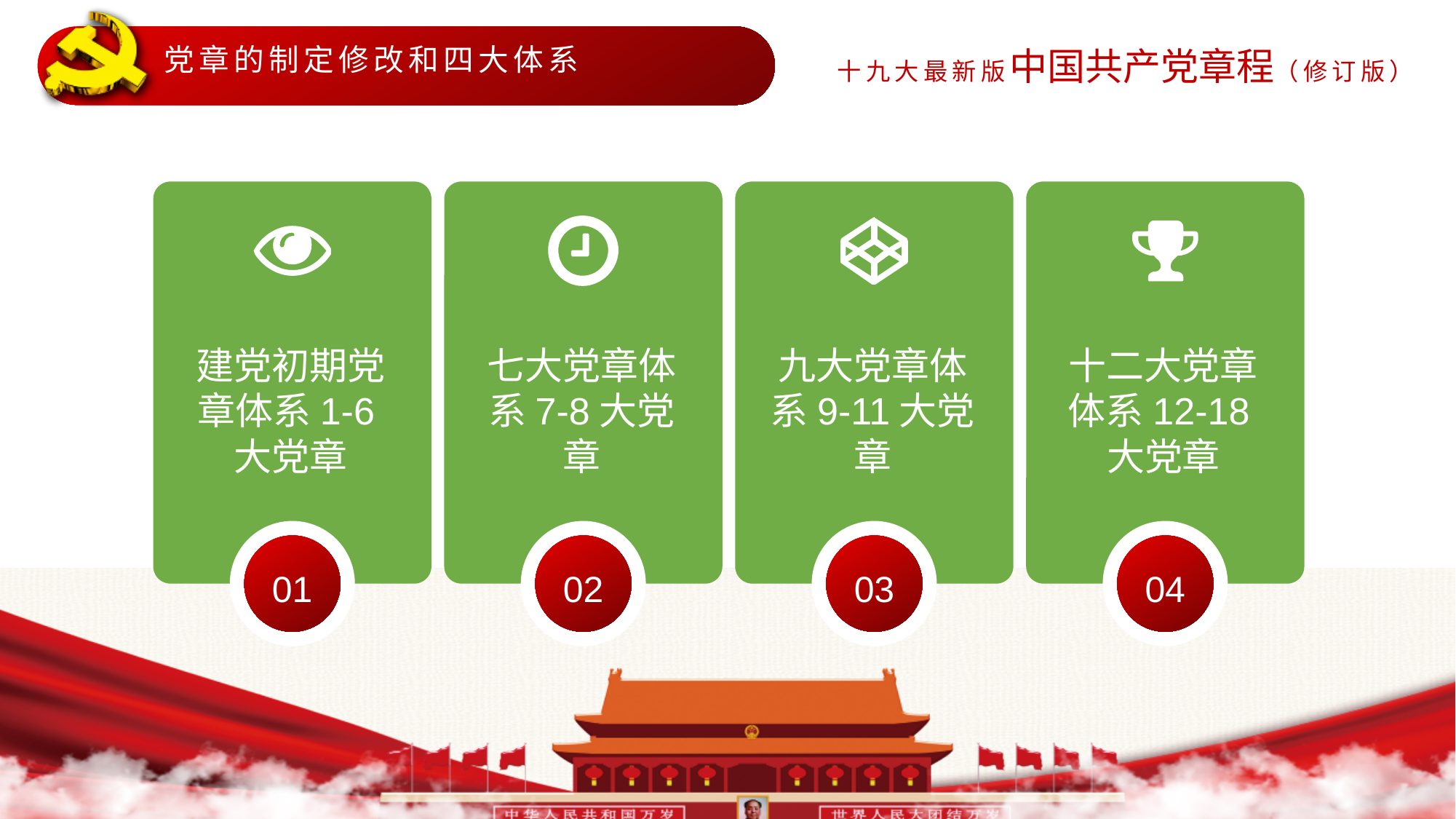

党章的制定修改和四大体系

建党初期党章体系1-6大党章
七大党章体系7-8大党章
九大党章体系9-11大党章
十二大党章体系12-18大党章

04

01

02

03